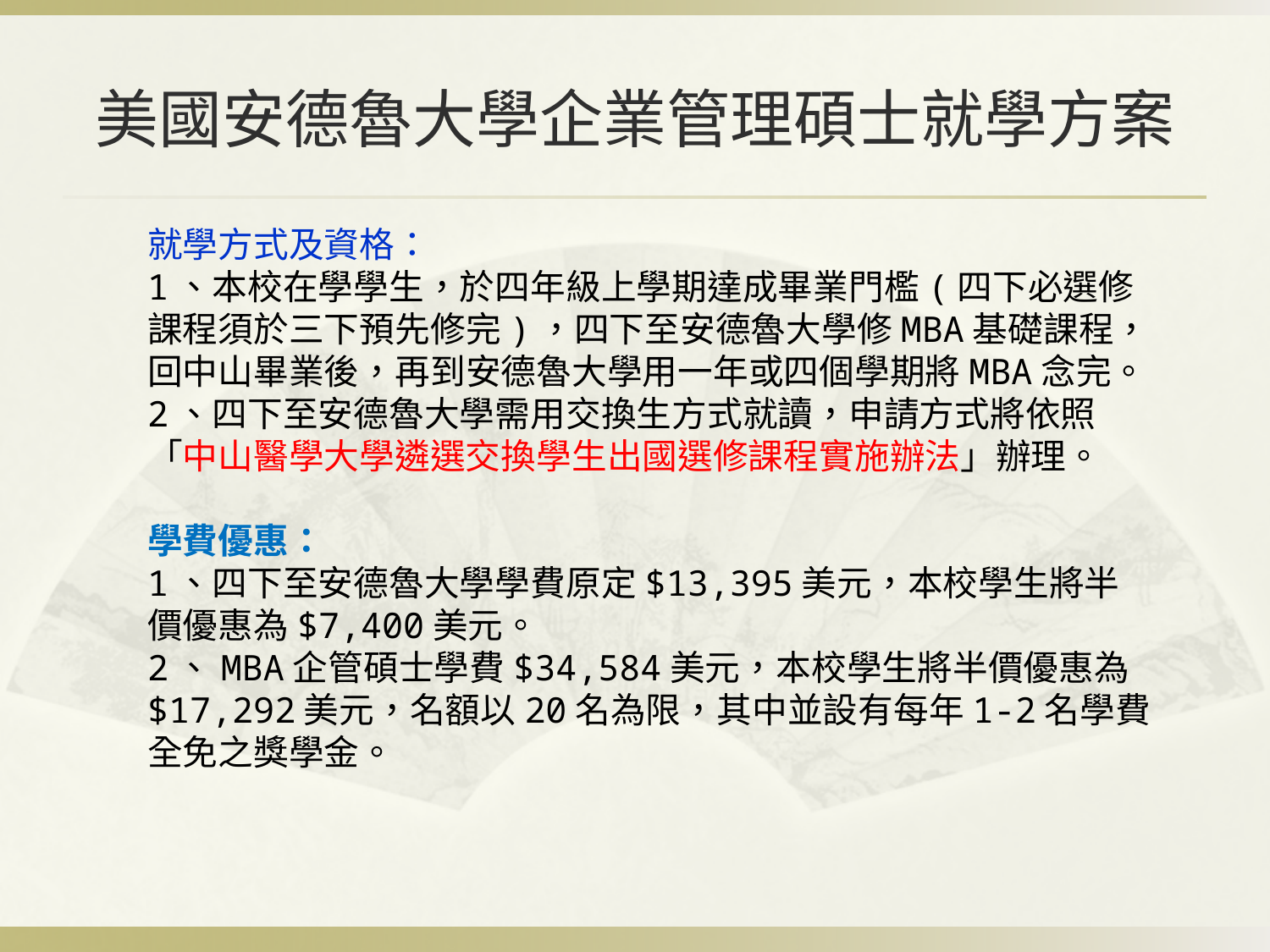

# 美國安德魯大學企業管理碩士就學方案
就學方式及資格：
1、本校在學學生，於四年級上學期達成畢業門檻(四下必選修課程須於三下預先修完)，四下至安德魯大學修MBA基礎課程，回中山畢業後，再到安德魯大學用一年或四個學期將MBA念完。
2、四下至安德魯大學需用交換生方式就讀，申請方式將依照「中山醫學大學遴選交換學生出國選修課程實施辦法」辦理。

學費優惠：
1、四下至安德魯大學學費原定$13,395美元，本校學生將半價優惠為$7,400美元。
2、MBA企管碩士學費$34,584美元，本校學生將半價優惠為$17,292美元，名額以20名為限，其中並設有每年1-2名學費全免之獎學金。